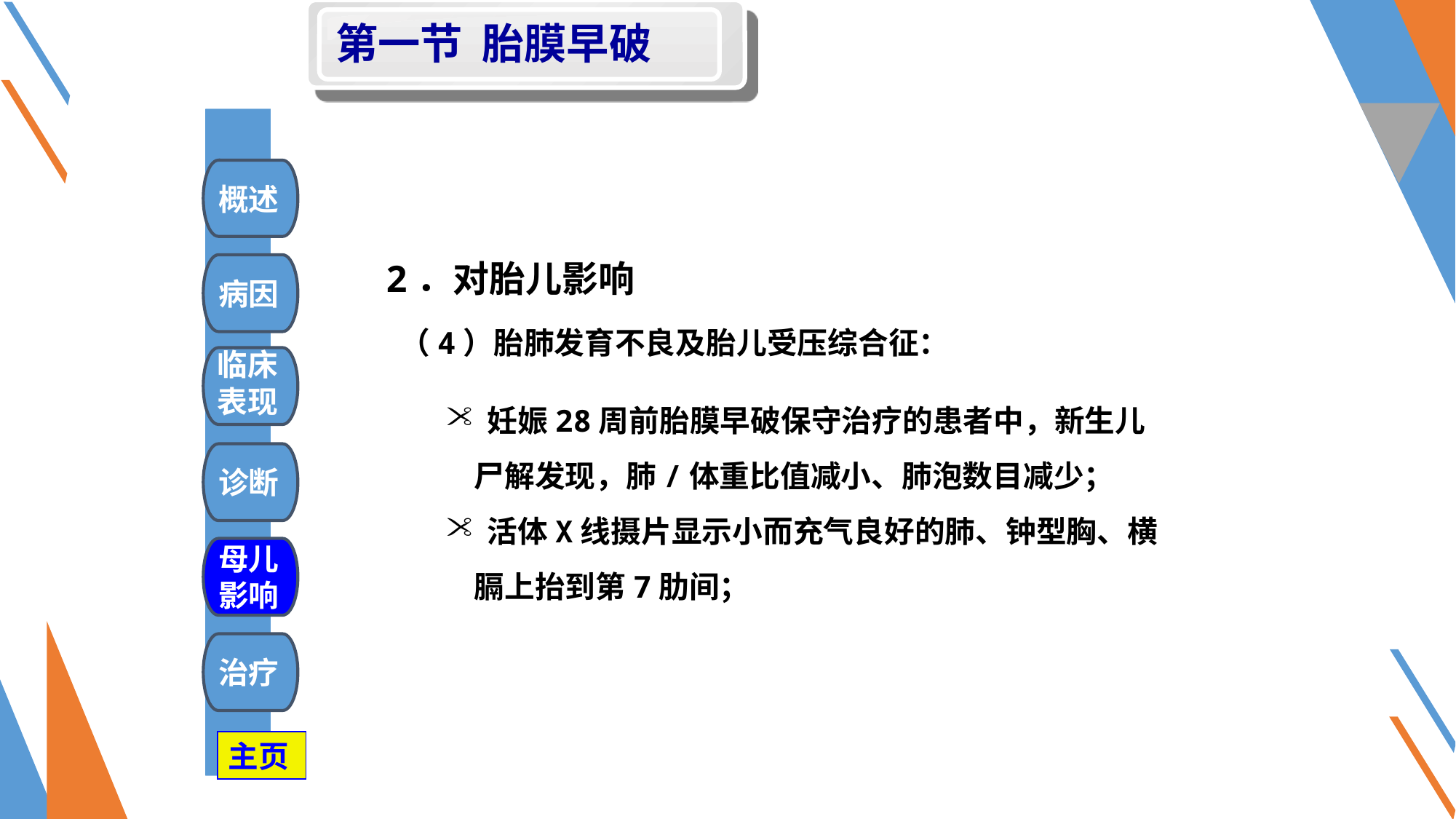

第一节  胎膜早破

#

概述

2．对胎儿影响
 （4）胎肺发育不良及胎儿受压综合征：
病因
临床
表现

妊娠28周前胎膜早破保守治疗的患者中，新生儿
   尸解发现，肺/体重比值减小、肺泡数目减少；
活体X线摄片显示小而充气良好的肺、钟型胸、横
   膈上抬到第7肋间；
诊断
母儿
影响
治疗
主页